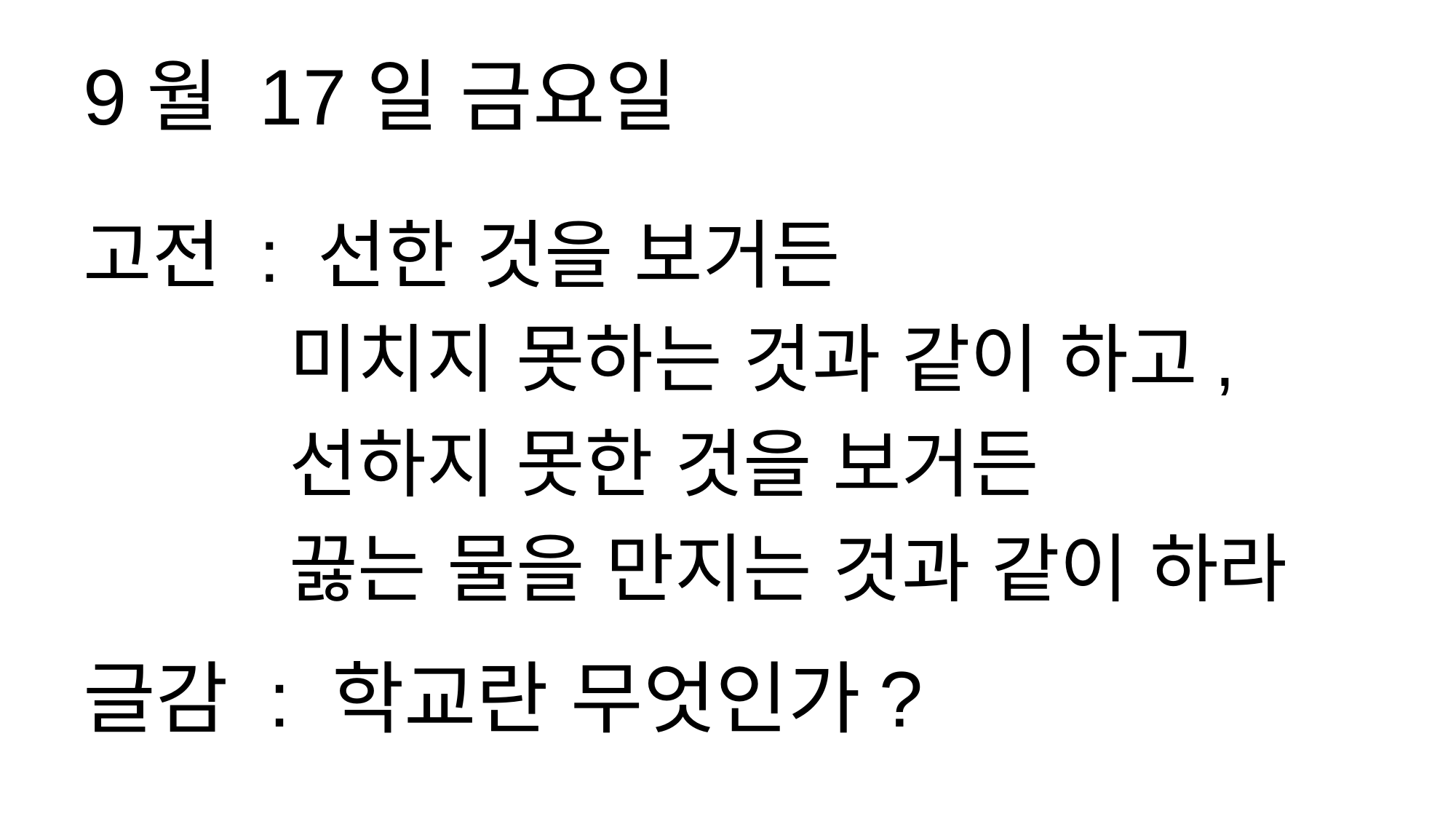

9월 17일 금요일
고전 : 선한 것을 보거든
         미치지 못하는 것과 같이 하고,
         선하지 못한 것을 보거든
         끓는 물을 만지는 것과 같이 하라
글감 : 학교란 무엇인가?